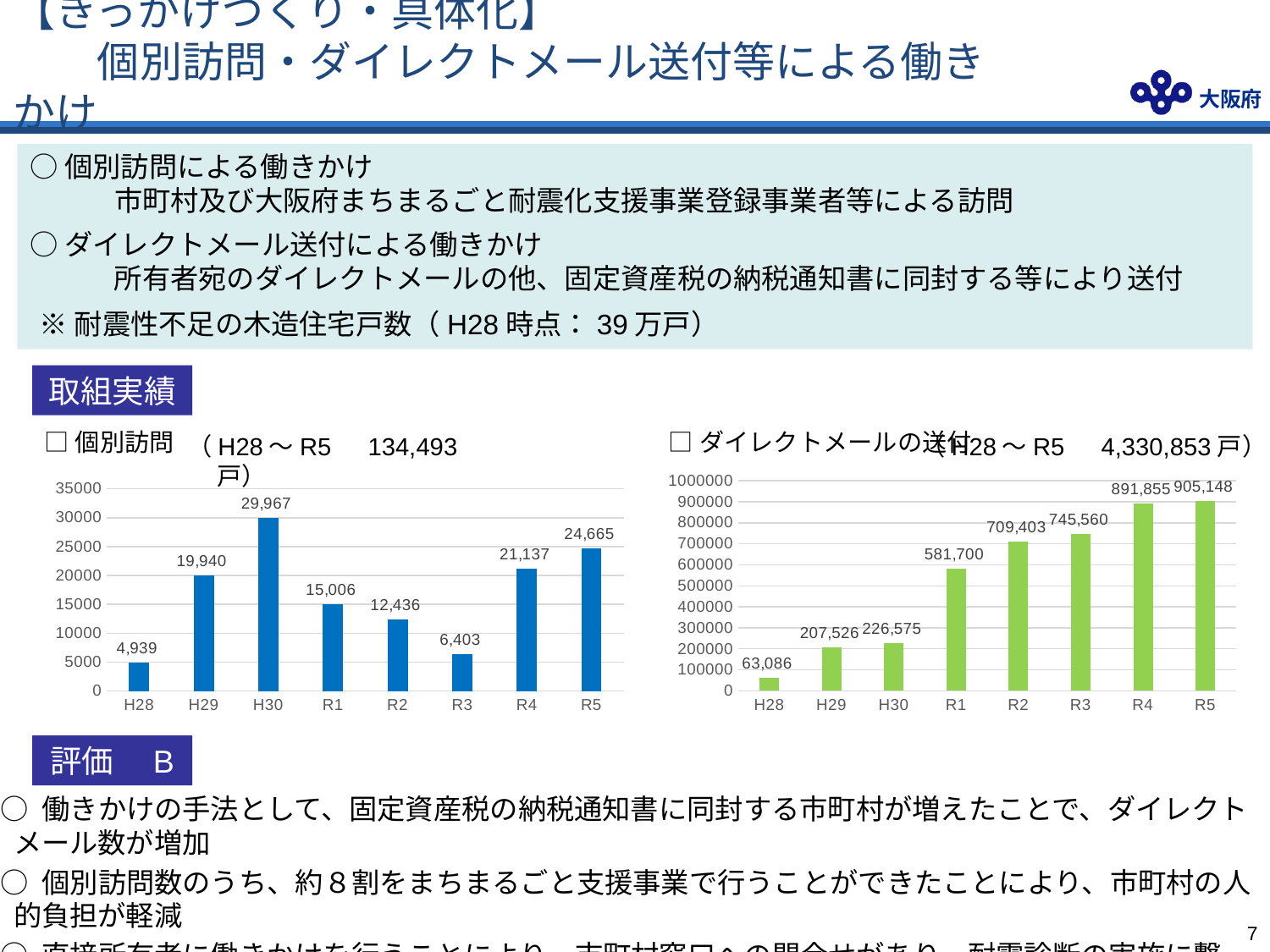

# 【きっかけづくり・具体化】　　 　　個別訪問・ダイレクトメール送付等による働きかけ
○個別訪問による働きかけ
　　　市町村及び大阪府まちまるごと耐震化支援事業登録事業者等による訪問
○ダイレクトメール送付による働きかけ
　　　所有者宛のダイレクトメールの他、固定資産税の納税通知書に同封する等により送付

※耐震性不足の木造住宅戸数（H28時点：39万戸）
取組実績
□個別訪問
□ダイレクトメールの送付
（H28～R5　134,493戸）
（H28～R5　4,330,853戸）

### Chart

| Category | DM |
|---|---|
| H28 | 63086.0 |
| H29 | 207526.0 |
| H30 | 226575.0 |
| R1 | 581700.0 |
| R2 | 709403.0 |
| R3 | 745560.0 |
| R4 | 891855.0 |
| R5 | 905148.0 |

### Chart

| Category | 個別訪問 |
|---|---|
| H28 | 4939.0 |
| H29 | 19940.0 |
| H30 | 29967.0 |
| R1 | 15006.0 |
| R2 | 12436.0 |
| R3 | 6403.0 |
| R4 | 21137.0 |
| R5 | 24665.0 |
評価　B
○ 働きかけの手法として、固定資産税の納税通知書に同封する市町村が増えたことで、ダイレクトメール数が増加
○ 個別訪問数のうち、約８割をまちまるごと支援事業で行うことができたことにより、市町村の人的負担が軽減
○ 直接所有者に働きかけを行うことにより、市町村窓口への問合せがあり、耐震診断の実施に繋がっている
○ 府内すべての市町村が管内全域に個別訪問又はDM等を行うよう進める必要がある
7